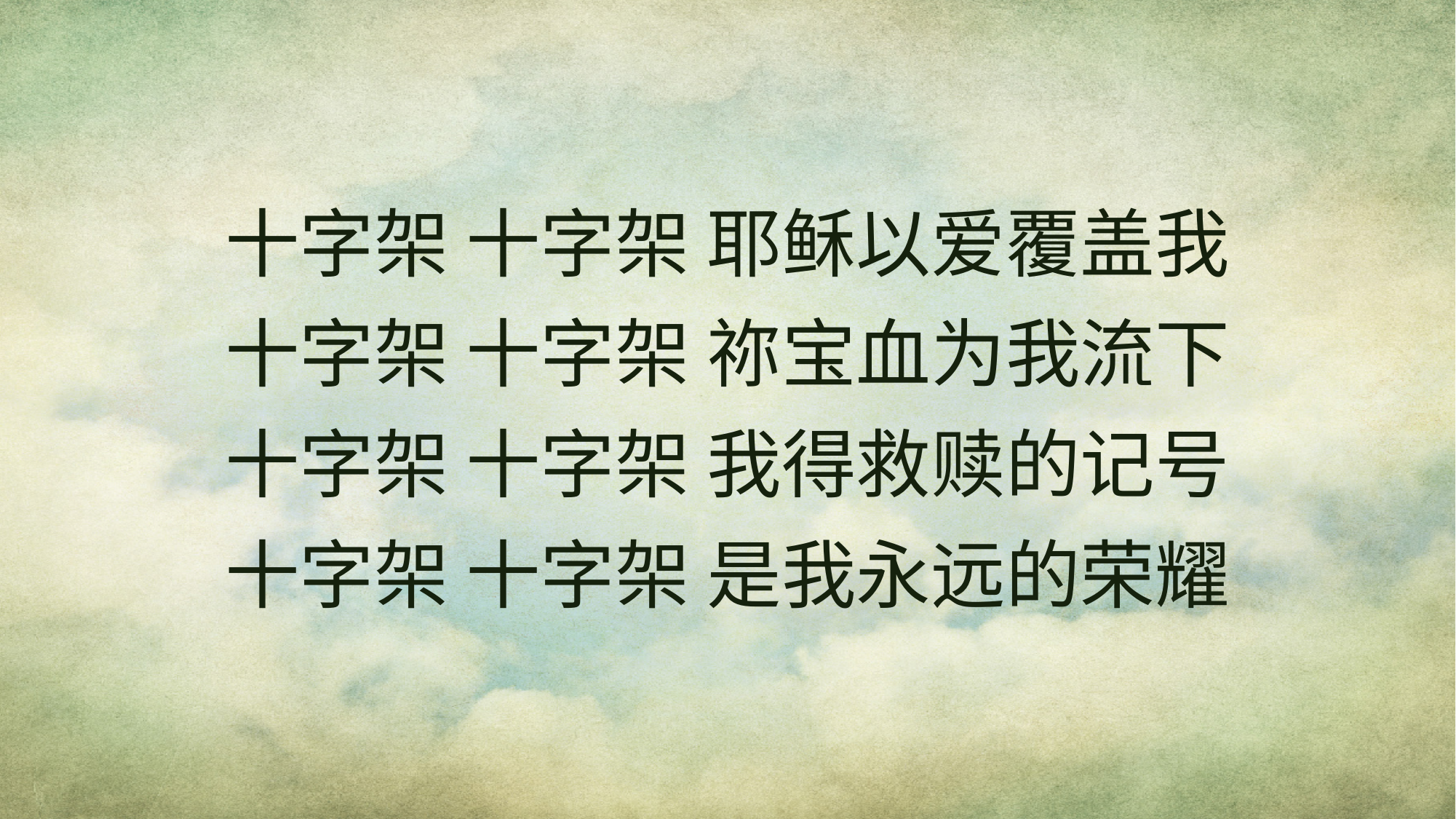

十字架 十字架 耶稣以爱覆盖我
十字架 十字架 祢宝血为我流下
十字架 十字架 我得救赎的记号
十字架 十字架 是我永远的荣耀